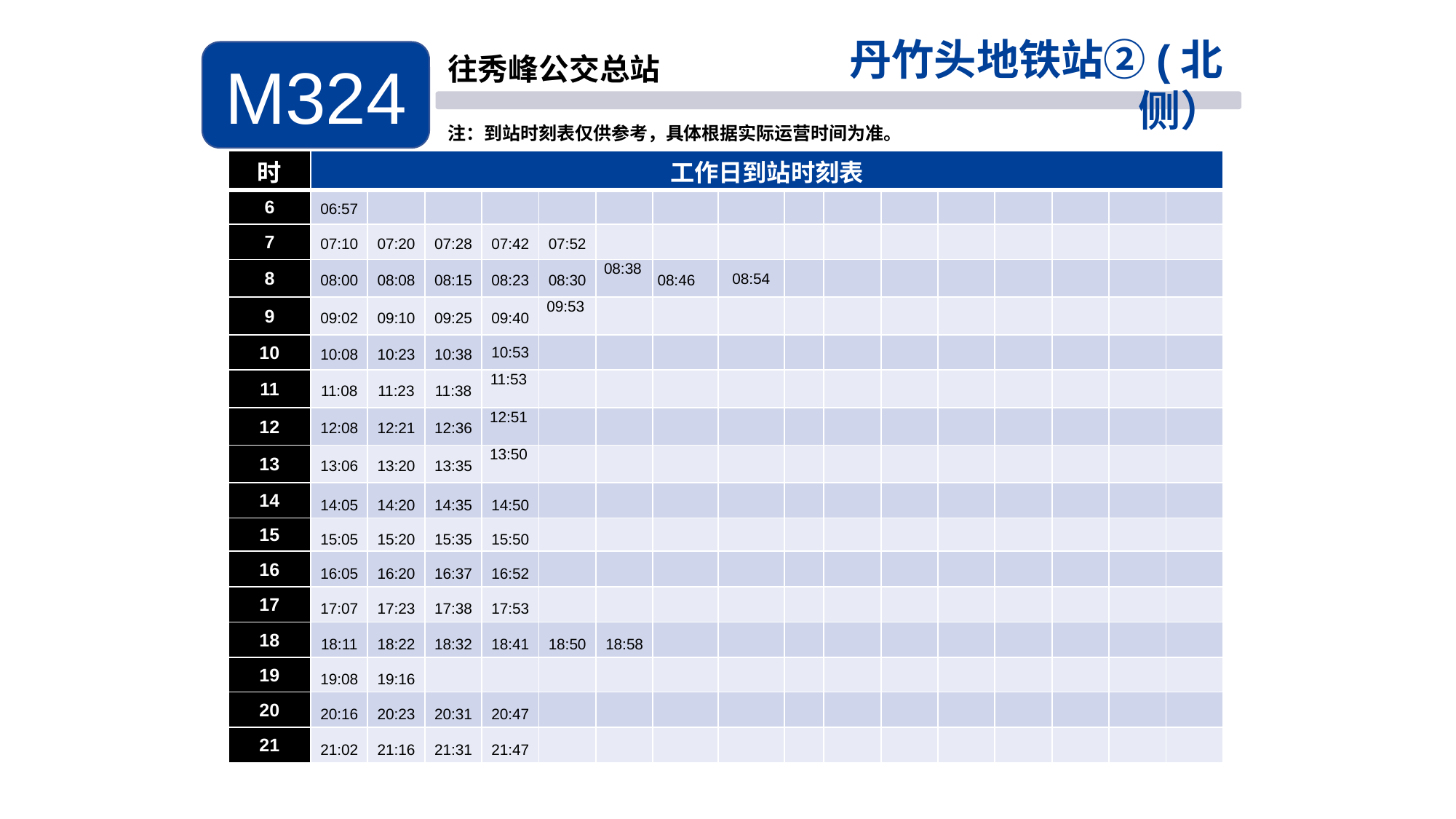

丹竹头地铁站②(北侧）
M324
往秀峰公交总站

注：到站时刻表仅供参考，具体根据实际运营时间为准。
| 时 | 工作日到站时刻表 |  |  |  |  |  |  |  |  |  |  |  |  |  |  |  |
| --- | --- | --- | --- | --- | --- | --- | --- | --- | --- | --- | --- | --- | --- | --- | --- | --- |
| 6 | 06:57 |  |  |  |  |  |  |  |  |  |  |  |  |  |  |  |
| 7 | 07:10 | 07:20 | 07:28 | 07:42 | 07:52 |  |  |  |  |  |  |  |  |  |  |  |
| 8 | 08:00 | 08:08 | 08:15 | 08:23 | 08:30 | 08:38 | 08:46 | 08:54 |  |  |  |  |  |  |  |  |
| 9 | 09:02 | 09:10 | 09:25 | 09:40 | 09:53 |  |  |  |  |  |  |  |  |  |  |  |
| 10 | 10:08 | 10:23 | 10:38 | 10:53 |  |  |  |  |  |  |  |  |  |  |  |  |
| 11 | 11:08 | 11:23 | 11:38 | 11:53 |  |  |  |  |  |  |  |  |  |  |  |  |
| 12 | 12:08 | 12:21 | 12:36 | 12:51 |  |  |  |  |  |  |  |  |  |  |  |  |
| 13 | 13:06 | 13:20 | 13:35 | 13:50 |  |  |  |  |  |  |  |  |  |  |  |  |
| 14 | 14:05 | 14:20 | 14:35 | 14:50 |  |  |  |  |  |  |  |  |  |  |  |  |
| 15 | 15:05 | 15:20 | 15:35 | 15:50 |  |  |  |  |  |  |  |  |  |  |  |  |
| 16 | 16:05 | 16:20 | 16:37 | 16:52 |  |  |  |  |  |  |  |  |  |  |  |  |
| 17 | 17:07 | 17:23 | 17:38 | 17:53 |  |  |  |  |  |  |  |  |  |  |  |  |
| 18 | 18:11 | 18:22 | 18:32 | 18:41 | 18:50 | 18:58 |  |  |  |  |  |  |  |  |  |  |
| 19 | 19:08 | 19:16 |  |  |  |  |  |  |  |  |  |  |  |  |  |  |
| 20 | 20:16 | 20:23 | 20:31 | 20:47 |  |  |  |  |  |  |  |  |  |  |  |  |
| 21 | 21:02 | 21:16 | 21:31 | 21:47 |  |  |  |  |  |  |  |  |  |  |  |  |